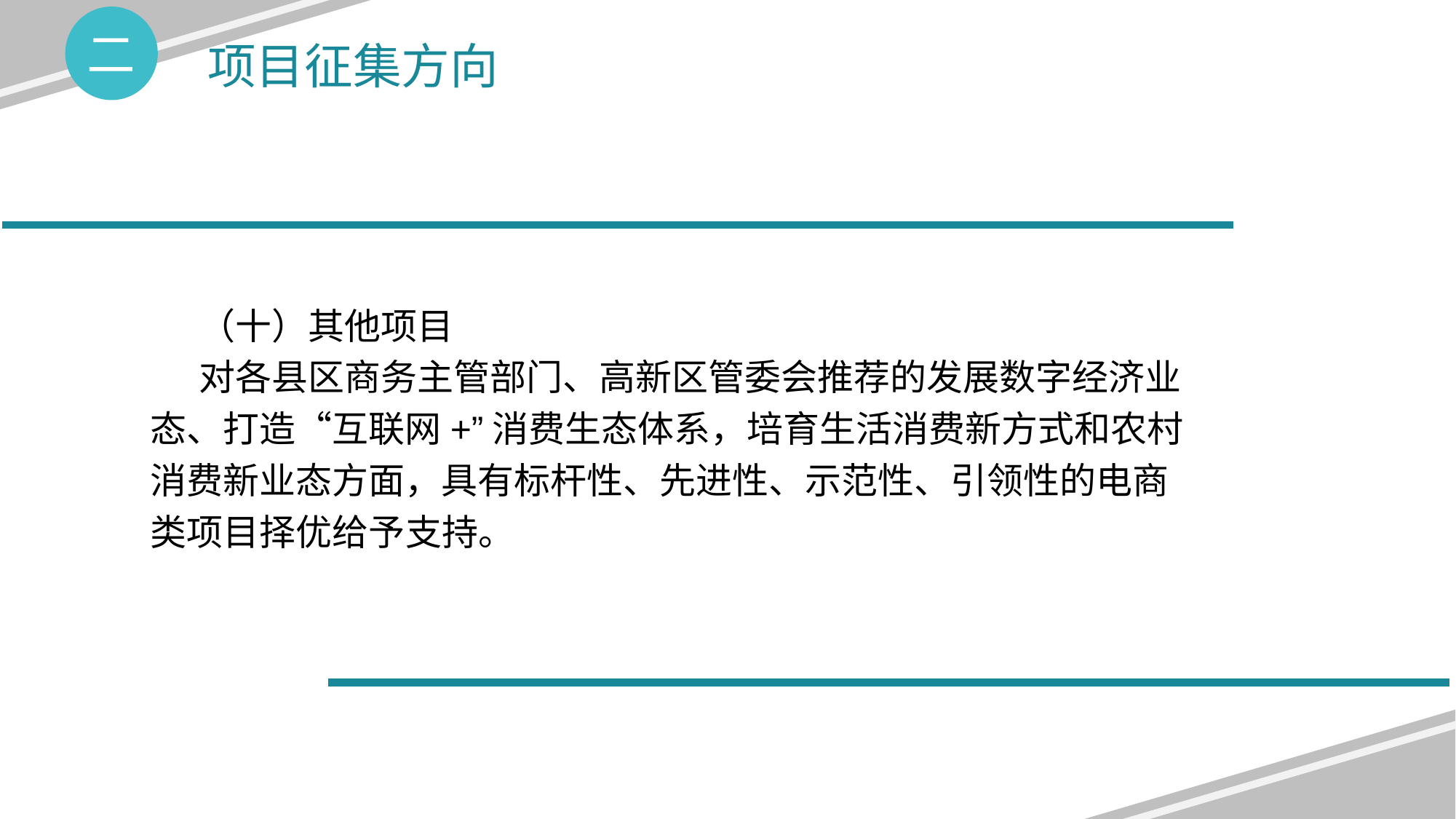

二
项目征集方向

（十）其他项目
对各县区商务主管部门、高新区管委会推荐的发展数字经济业态、打造“互联网+”消费生态体系，培育生活消费新方式和农村消费新业态方面，具有标杆性、先进性、示范性、引领性的电商类项目择优给予支持。